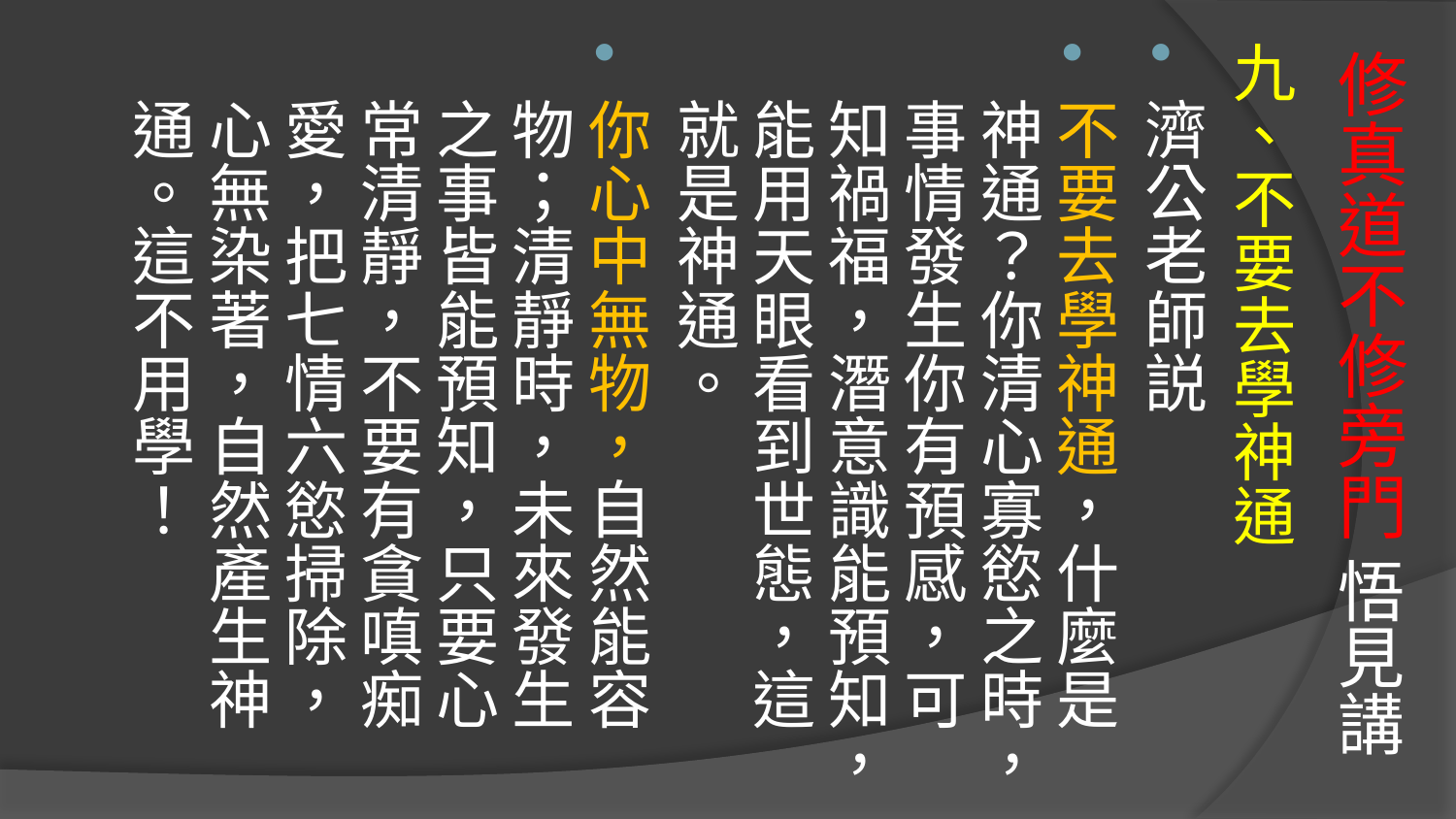

# 修真道不修旁門 悟見講
九、不要去學神通
濟公老師説
不要去學神通，什麼是神通？你清心寡慾之時，事情發生你有預感，可知禍福，潛意識能預知，能用天眼看到世態，這就是神通。
你心中無物，自然能容物；清靜時，未來發生之事皆能預知，只要心常清靜，不要有貪嗔痴愛，把七情六慾掃除，心無染著，自然產生神通。這不用學！